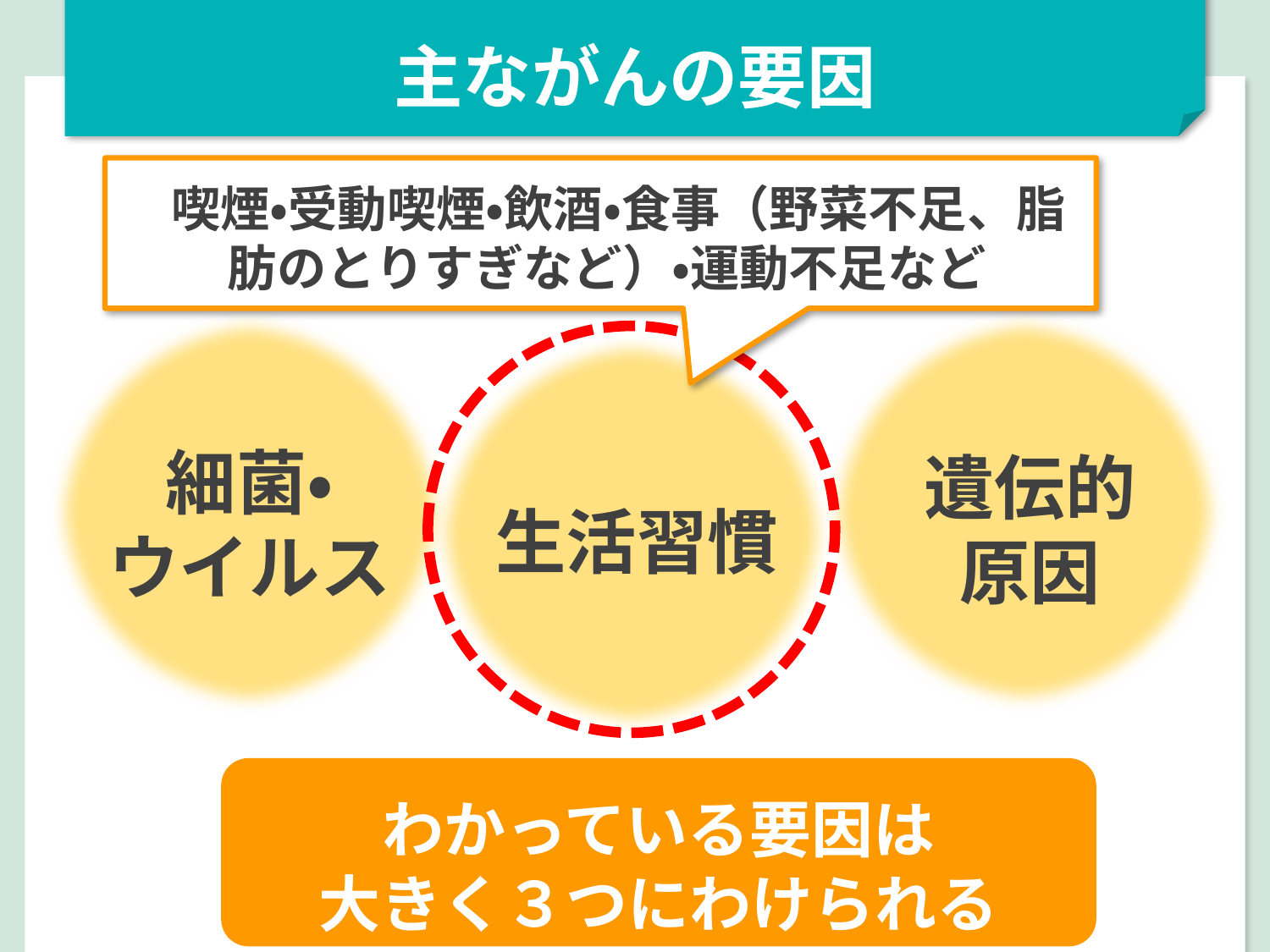

主ながんの要因
 喫煙・受動喫煙・飲酒・食事（野菜不足、脂肪のとりすぎなど）・運動不足など

遺伝的
原因

細菌・
ウイルス

生活習慣
わかっている要因は
大きく３つにわけられる